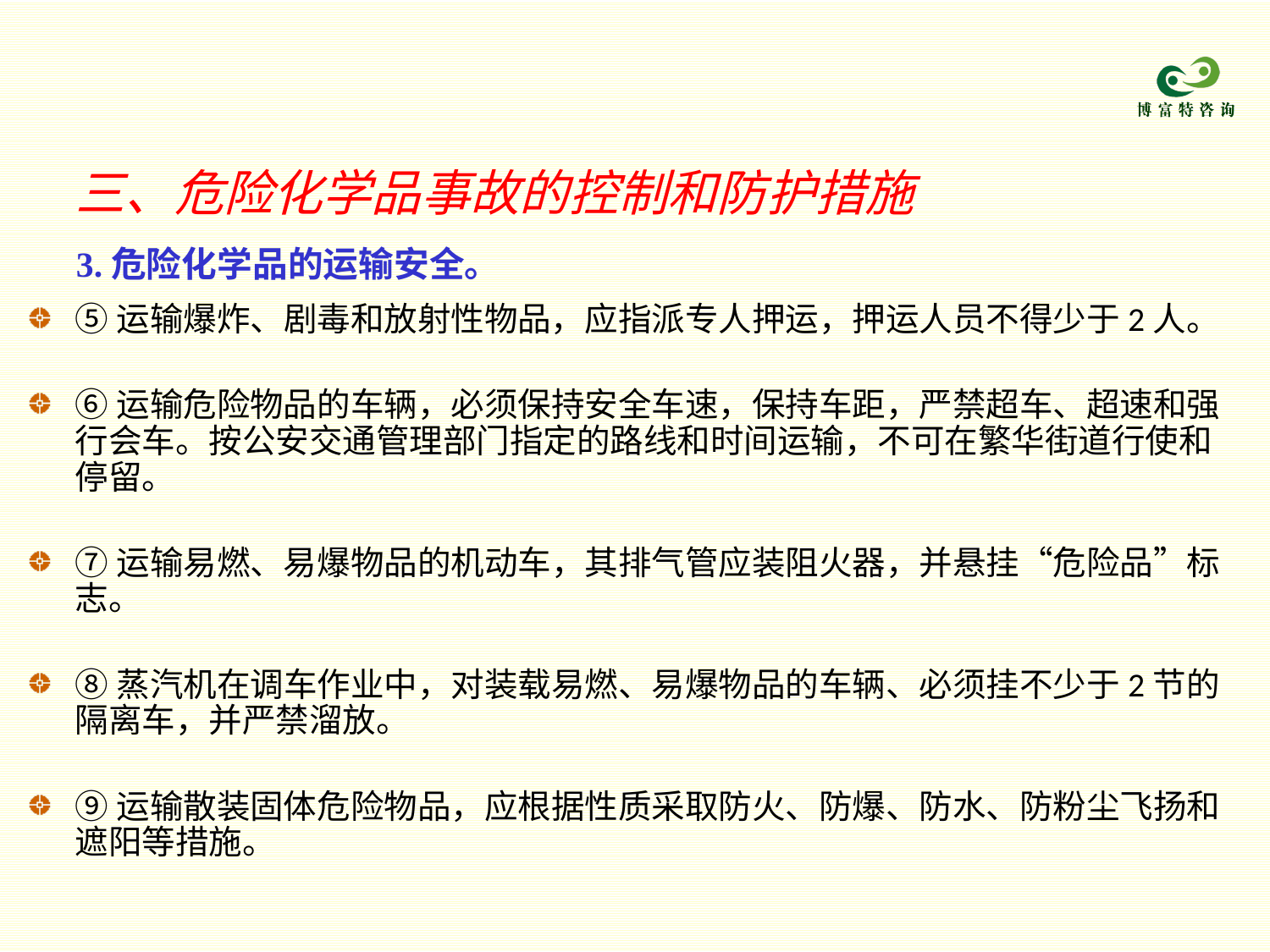

三、危险化学品事故的控制和防护措施
3.危险化学品的运输安全。

⑤运输爆炸、剧毒和放射性物品，应指派专人押运，押运人员不得少于2人。

⑥运输危险物品的车辆，必须保持安全车速，保持车距，严禁超车、超速和强行会车。按公安交通管理部门指定的路线和时间运输，不可在繁华街道行使和停留。

⑦运输易燃、易爆物品的机动车，其排气管应装阻火器，并悬挂“危险品”标志。

⑧蒸汽机在调车作业中，对装载易燃、易爆物品的车辆、必须挂不少于2节的隔离车，并严禁溜放。

⑨运输散装固体危险物品，应根据性质采取防火、防爆、防水、防粉尘飞扬和遮阳等措施。